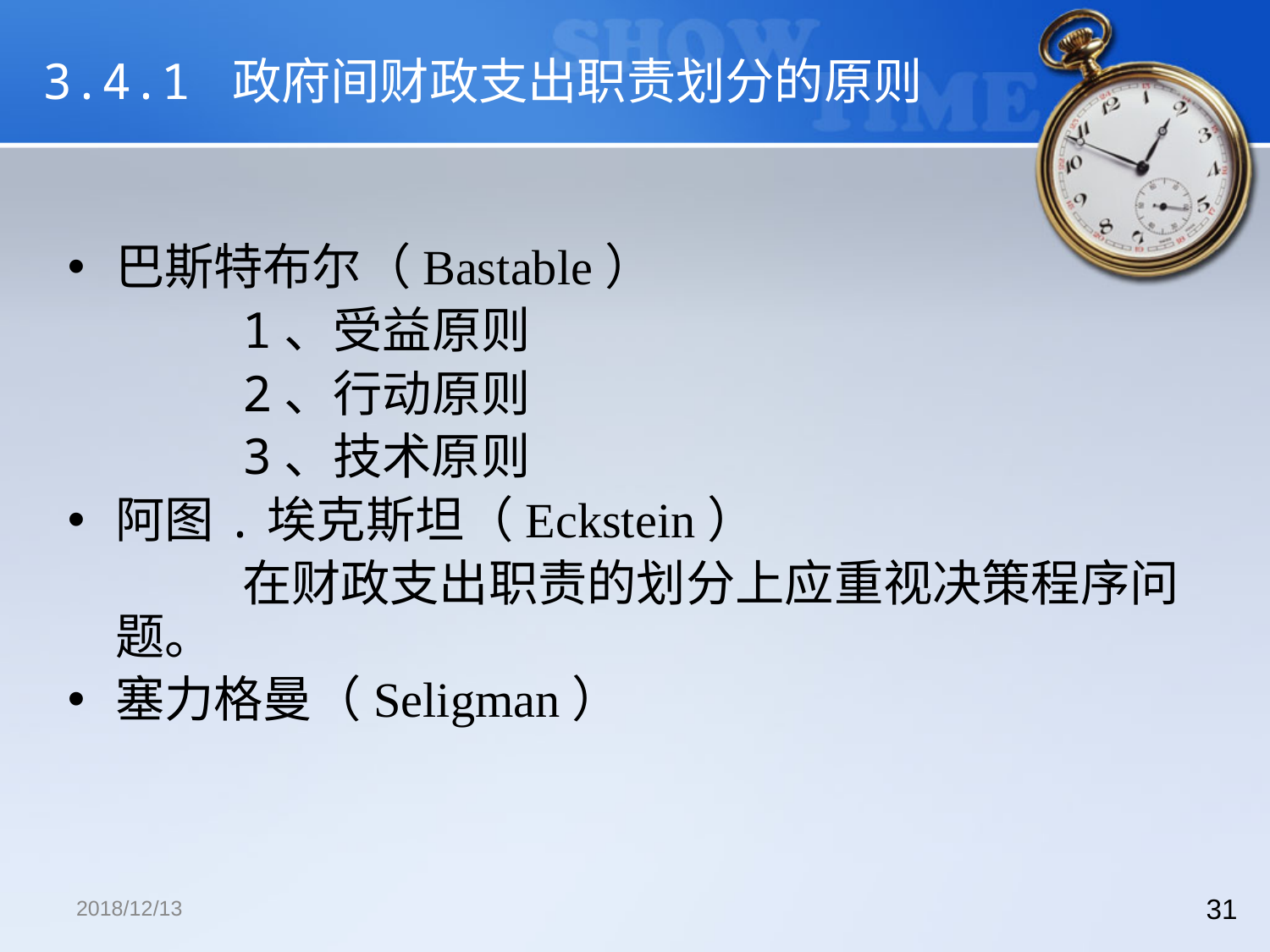

# 3.4.1 政府间财政支出职责划分的原则
巴斯特布尔（Bastable）
		1、受益原则
		2、行动原则
		3、技术原则
阿图.埃克斯坦（Eckstein）
		在财政支出职责的划分上应重视决策程序问题。
塞力格曼（Seligman）
2018/12/13
31